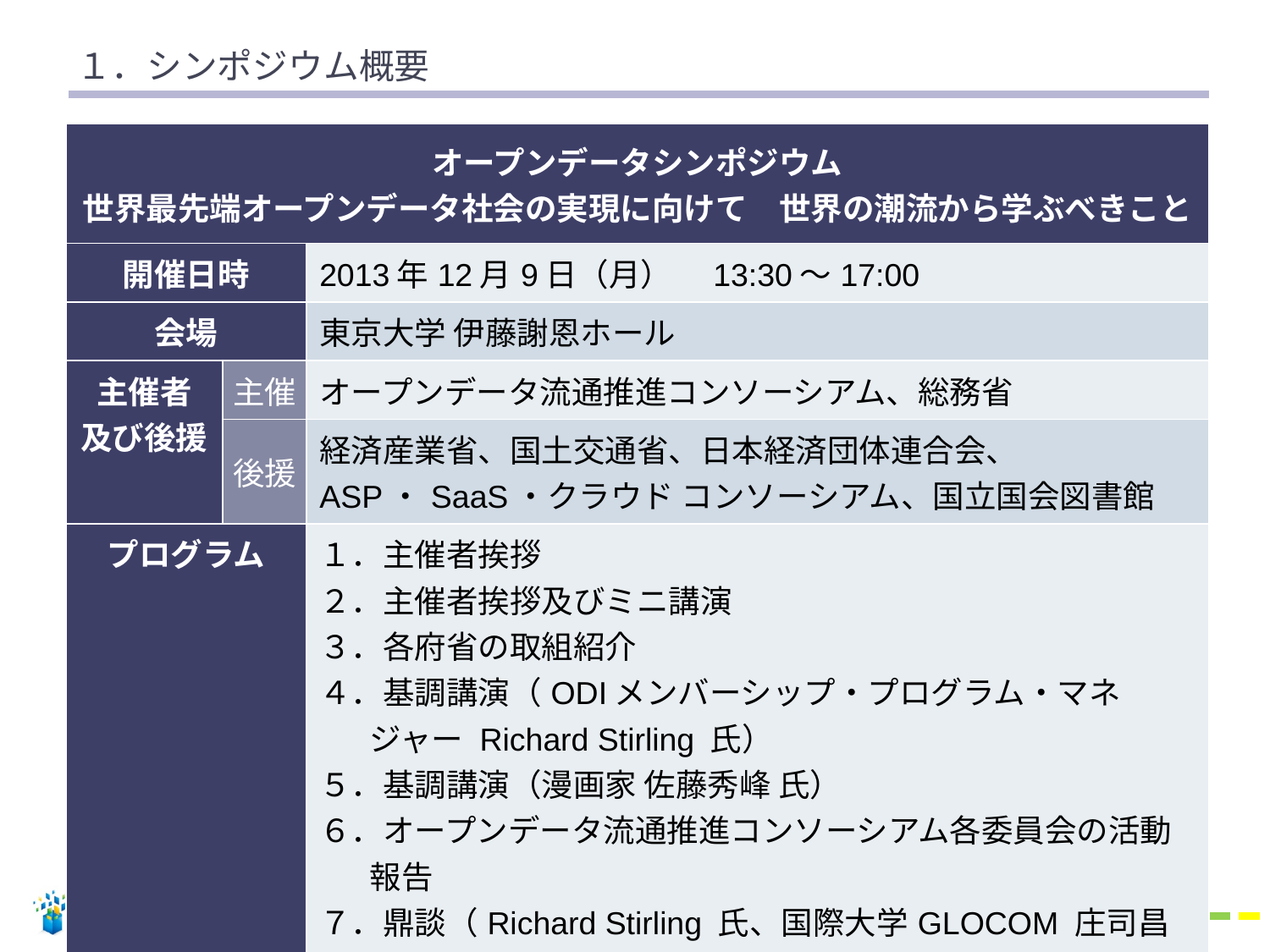

# １．シンポジウム概要
| オープンデータシンポジウム 世界最先端オープンデータ社会の実現に向けて　世界の潮流から学ぶべきこと |  |  |
| --- | --- | --- |
| 開催日時 |  | 2013年12月9日（月）　13:30～17:00 |
| 会場 |  | 東京大学 伊藤謝恩ホール |
| 主催者 及び後援 | 主催 | オープンデータ流通推進コンソーシアム、総務省 |
|  | 後援 | 経済産業省、国土交通省、日本経済団体連合会、 ASP・SaaS・クラウド コンソーシアム、国立国会図書館 |
| プログラム |  | １．主催者挨拶 ２．主催者挨拶及びミニ講演 ３．各府省の取組紹介 ４．基調講演（ODIメンバーシップ・プログラム・マネジャー Richard Stirling 氏） ５．基調講演（漫画家 佐藤秀峰 氏） ６．オープンデータ流通推進コンソーシアム各委員会の活動報告 ７．鼎談（Richard Stirling 氏、国際大学GLOCOM 庄司昌彦 氏、国際大学GLOCOM 渡辺智暁 氏） |
| 参加者数 |  | 221名（参考：第1回261名） |
2